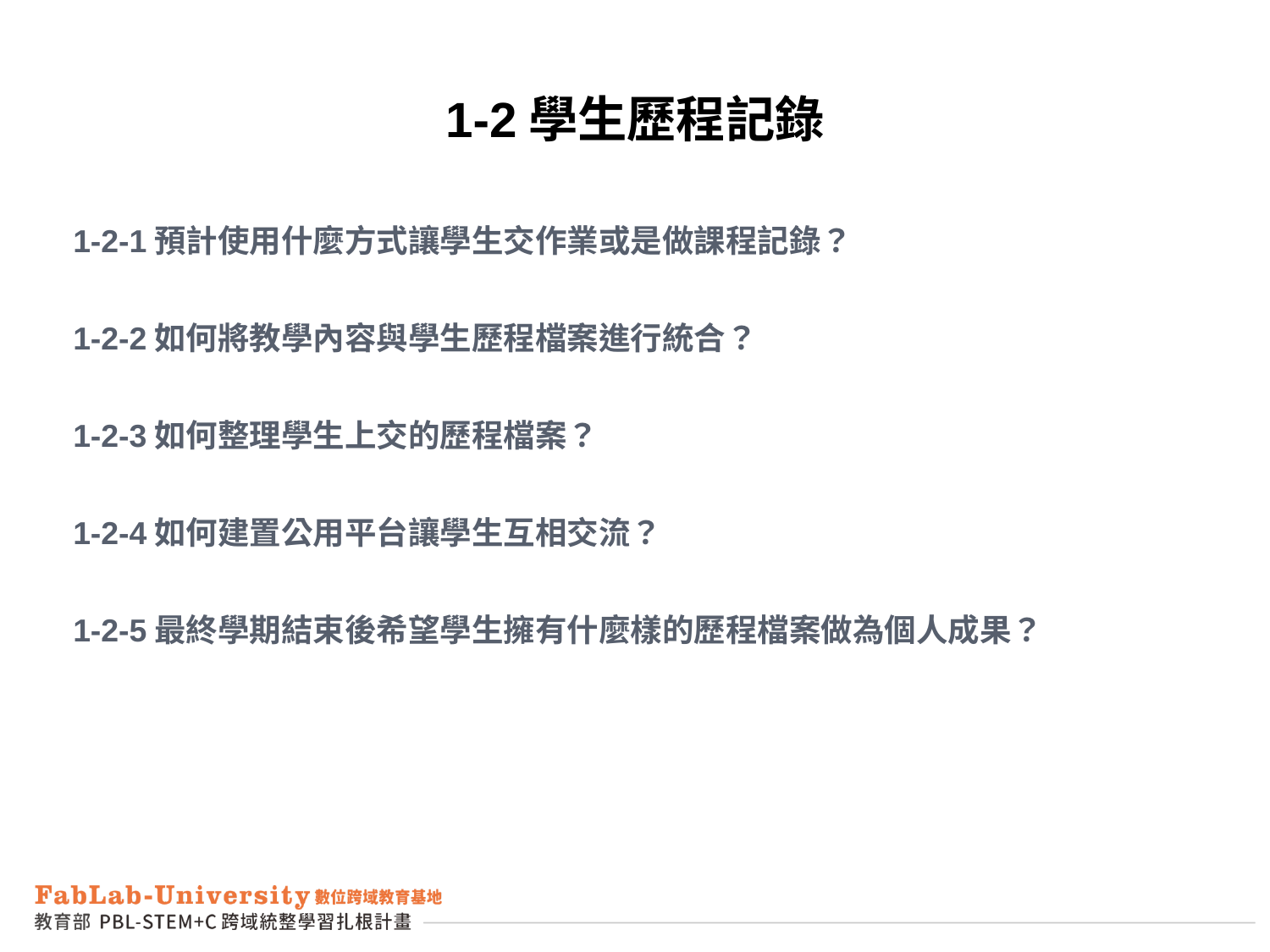

1-2學生歷程記錄
1-2-1預計使用什麼方式讓學生交作業或是做課程記錄？

1-2-2如何將教學內容與學生歷程檔案進行統合？

1-2-3如何整理學生上交的歷程檔案？

1-2-4如何建置公用平台讓學生互相交流？

1-2-5最終學期結束後希望學生擁有什麼樣的歷程檔案做為個人成果？